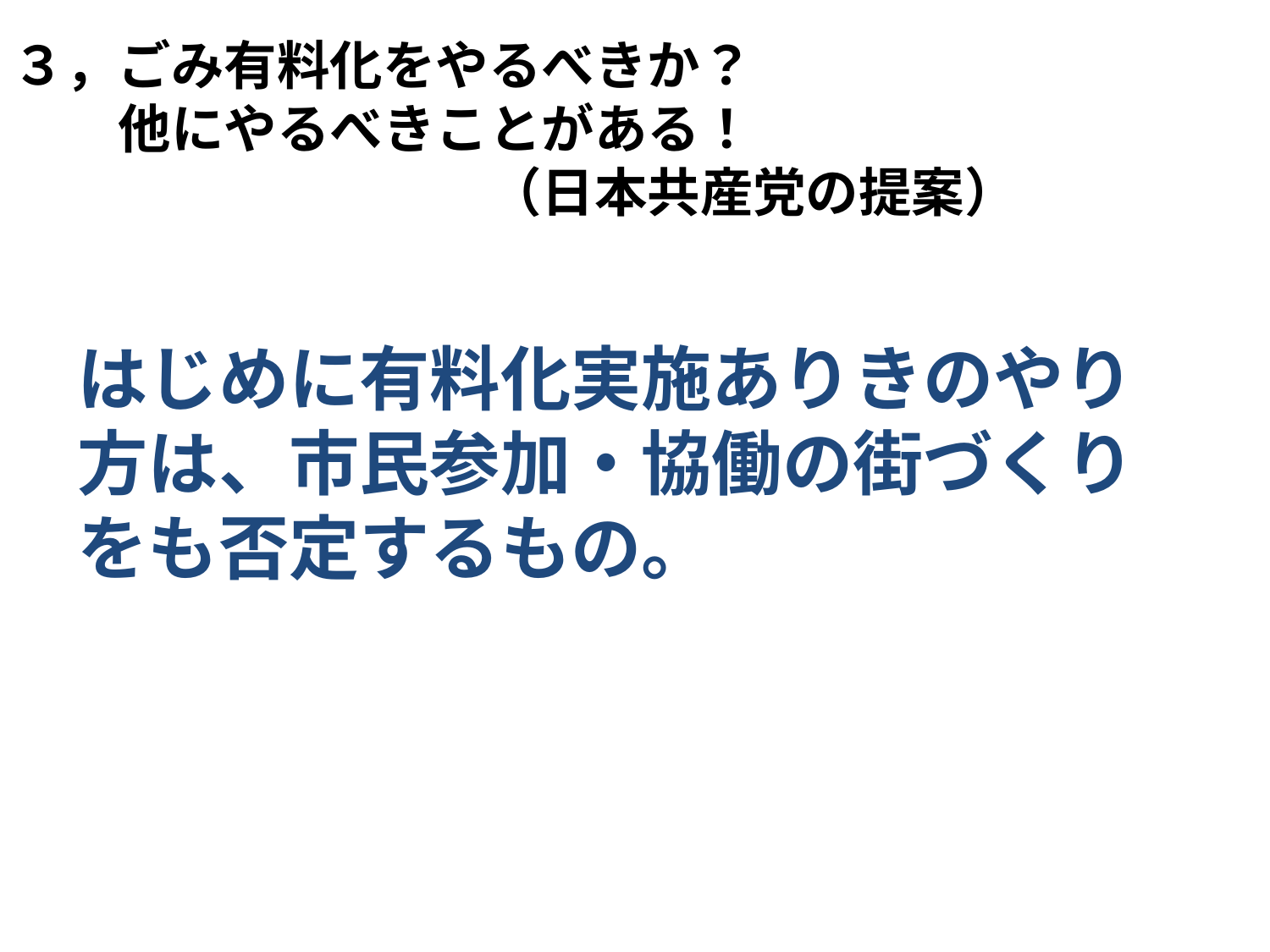

３，ごみ有料化をやるべきか？
　　他にやるべきことがある！
　　　　　　　　　（日本共産党の提案）
はじめに有料化実施ありきのやり方は、市民参加・協働の街づくりをも否定するもの。